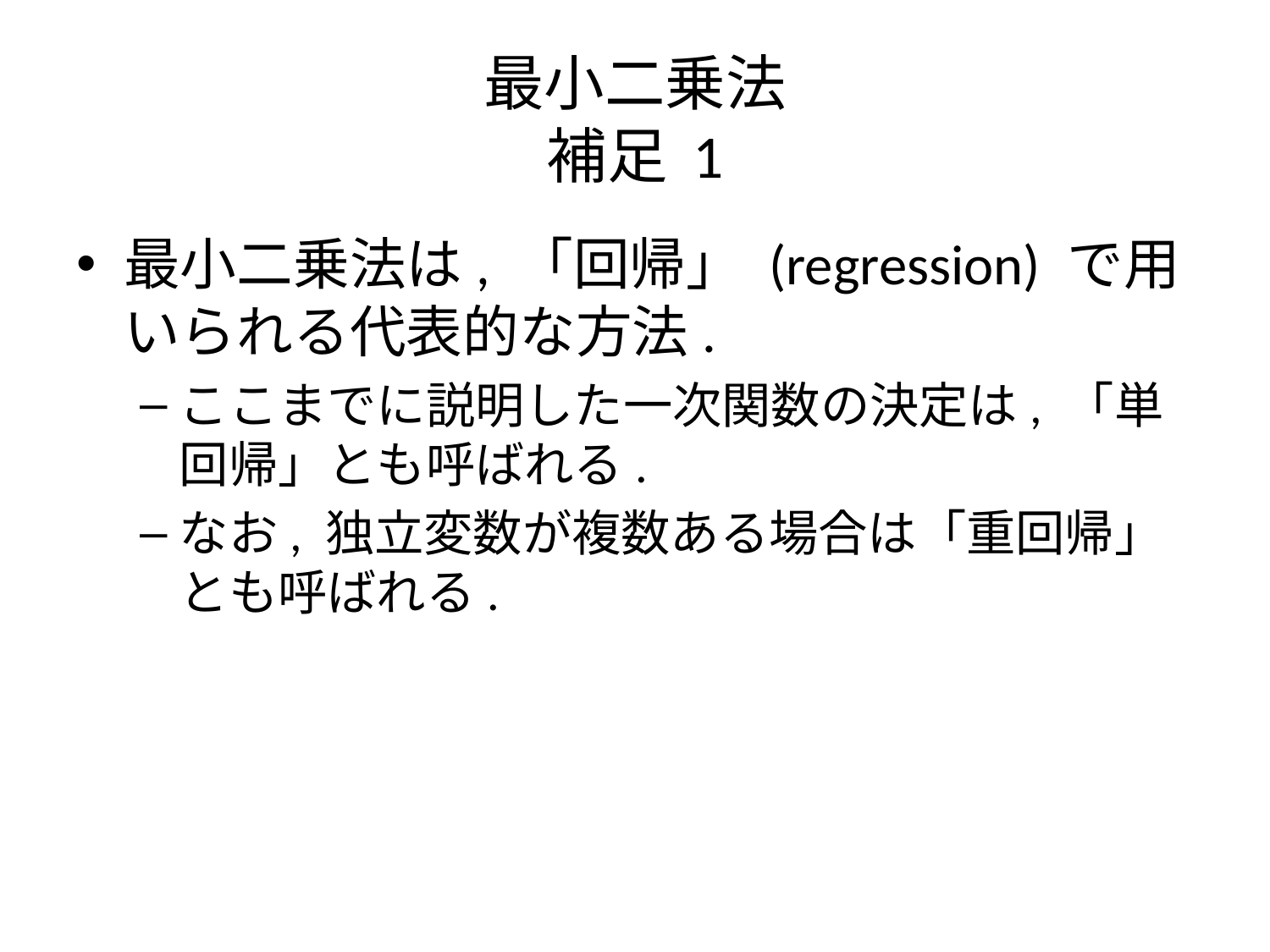

# 最小二乗法 補足 1
最小二乗法は, 「回帰」 (regression) で用いられる代表的な方法.
ここまでに説明した一次関数の決定は, 「単回帰」とも呼ばれる.
なお, 独立変数が複数ある場合は「重回帰」とも呼ばれる.